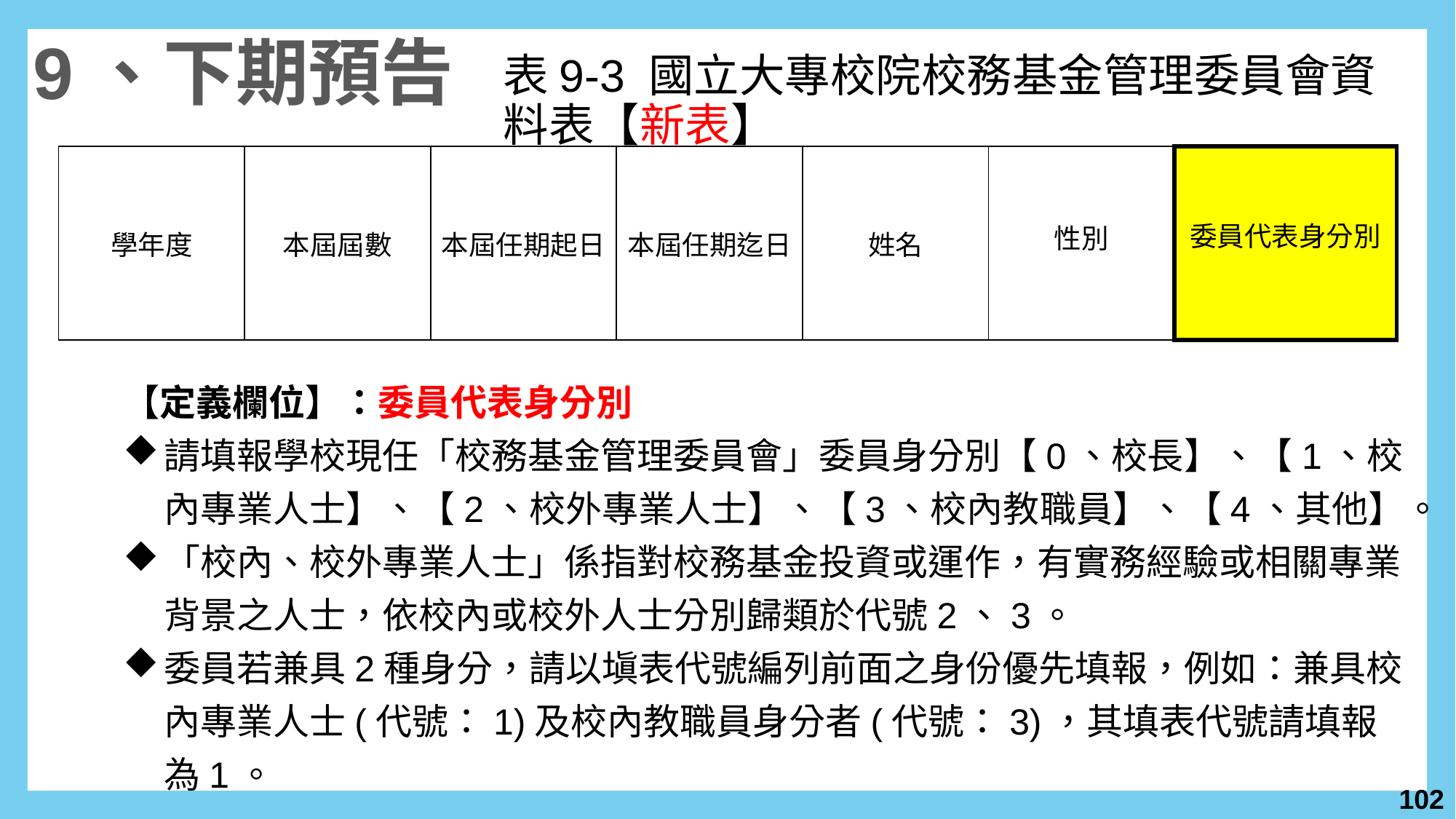

9、下期預告
表9-3 國立大專校院校務基金管理委員會資料表【新表】

| 學年度 | 本屆屆數 | 本屆任期起日 | 本屆任期迄日 | 姓名 | 性別 | 委員代表身分別 |
| --- | --- | --- | --- | --- | --- | --- |
【定義欄位】：委員代表身分別
請填報學校現任「校務基金管理委員會」委員身分別【0、校長】、【1、校內專業人士】、【2、校外專業人士】、【3、校內教職員】、【4、其他】。
「校內、校外專業人士」係指對校務基金投資或運作，有實務經驗或相關專業背景之人士，依校內或校外人士分別歸類於代號2、3。
委員若兼具2種身分，請以塡表代號編列前面之身份優先填報，例如：兼具校內專業人士(代號：1)及校內教職員身分者(代號：3)，其填表代號請填報為1。
	【106年10月因應「教育部統計處」需求預計新增本表】
102